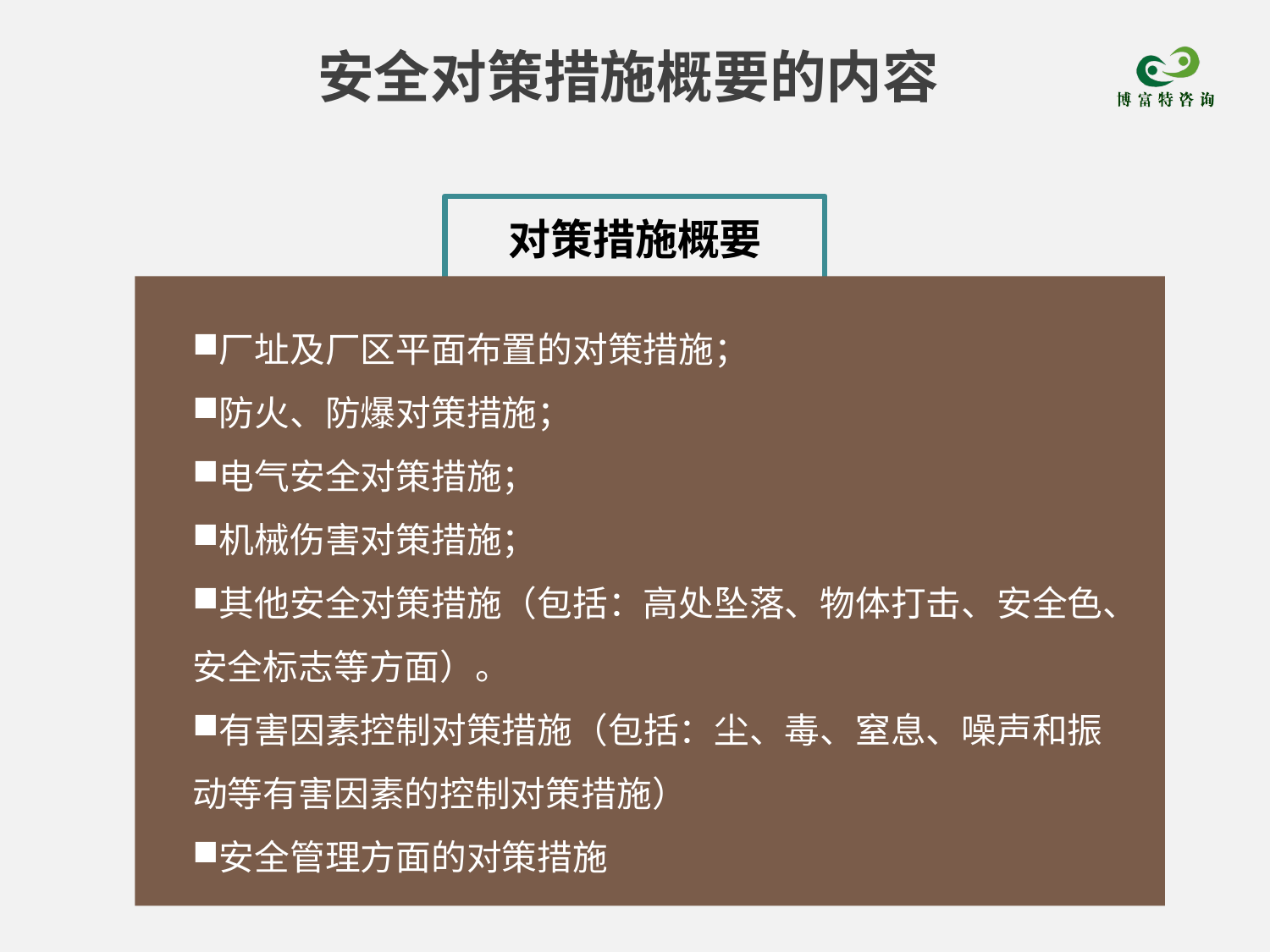

安全对策措施概要的内容

对策措施概要

厂址及厂区平面布置的对策措施；
防火、防爆对策措施；
电气安全对策措施；
机械伤害对策措施；
其他安全对策措施（包括：高处坠落、物体打击、安全色、安全标志等方面）。
有害因素控制对策措施（包括：尘、毒、窒息、噪声和振动等有害因素的控制对策措施）
安全管理方面的对策措施